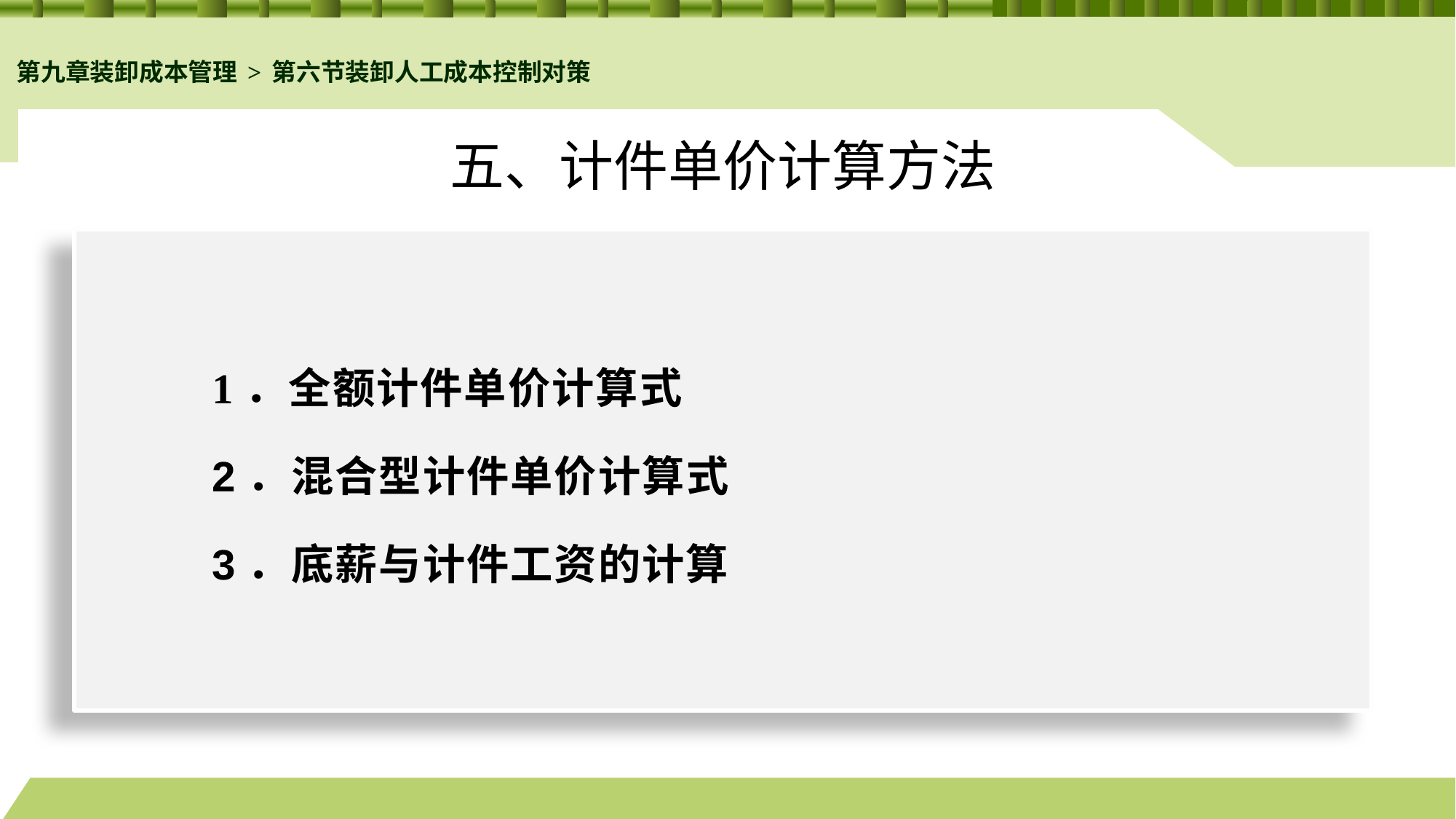

第九章装卸成本管理>第六节装卸人工成本控制对策
# 五、计件单价计算方法
1．全额计件单价计算式
2．混合型计件单价计算式
3．底薪与计件工资的计算